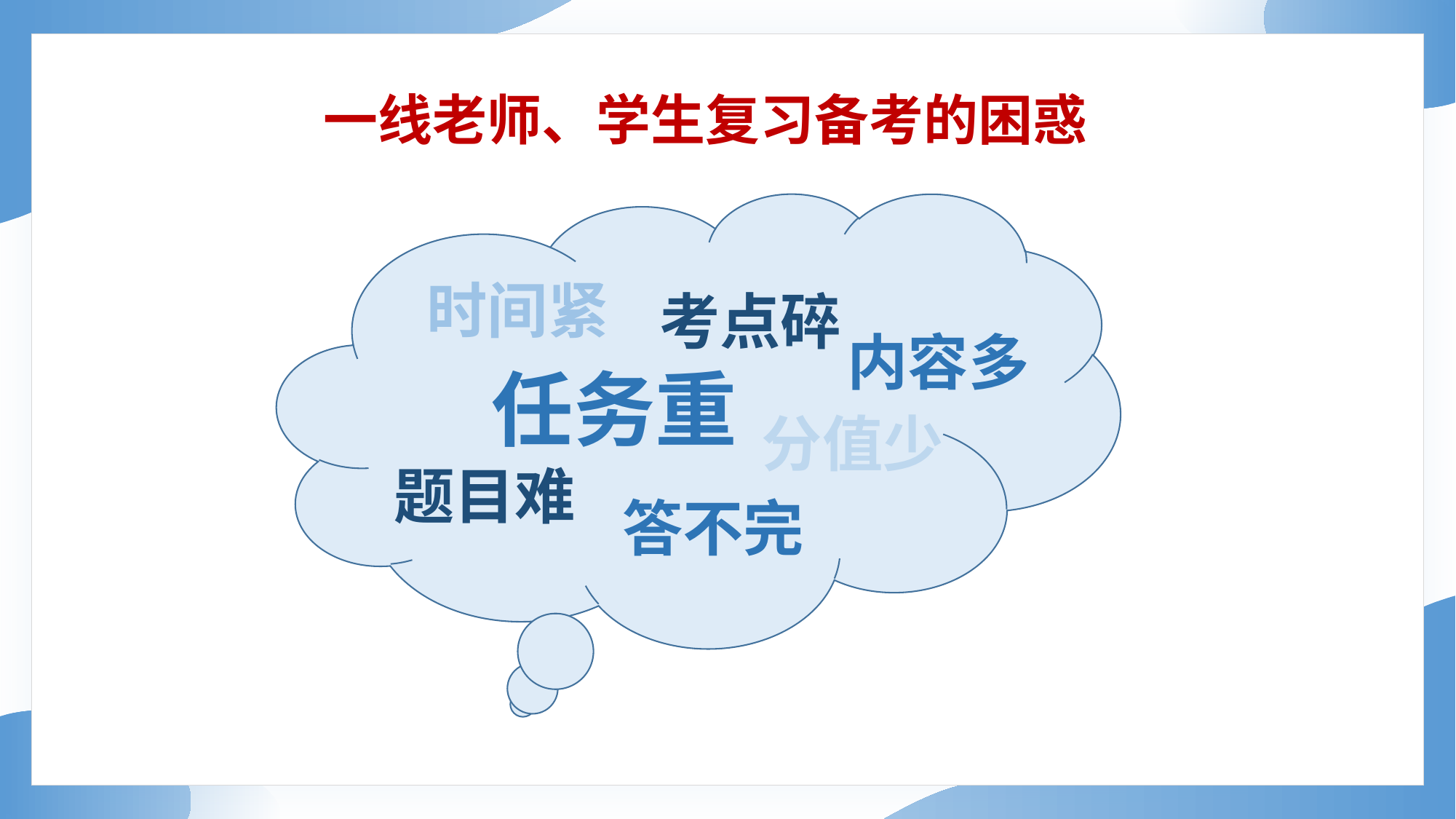

一线老师、学生复习备考的困惑

时间紧
考点碎
内容多
任务重
分值少
题目难
答不完